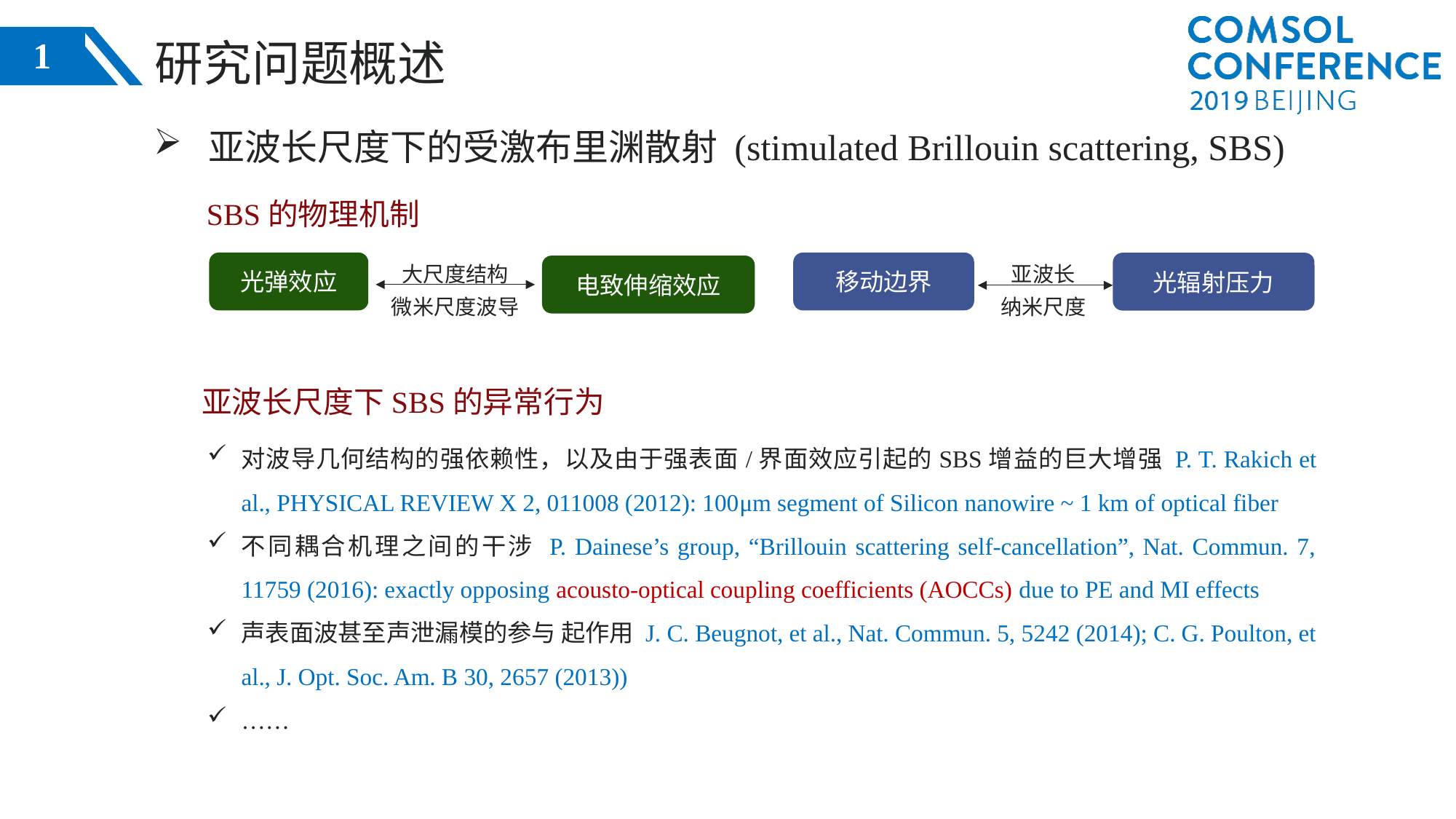

1
研究问题概述
亚波长尺度下的受激布里渊散射 (stimulated Brillouin scattering, SBS)
SBS的物理机制
亚波长
纳米尺度
大尺度结构
微米尺度波导
光弹效应
移动边界
光辐射压力
电致伸缩效应
亚波长尺度下SBS的异常行为
对波导几何结构的强依赖性，以及由于强表面/界面效应引起的SBS增益的巨大增强 P. T. Rakich et al., PHYSICAL REVIEW X 2, 011008 (2012): 100μm segment of Silicon nanowire ~ 1 km of optical fiber
不同耦合机理之间的干涉 P. Dainese’s group, “Brillouin scattering self-cancellation”, Nat. Commun. 7, 11759 (2016): exactly opposing acousto-optical coupling coefficients (AOCCs) due to PE and MI effects
声表面波甚至声泄漏模的参与 起作用 J. C. Beugnot, et al., Nat. Commun. 5, 5242 (2014); C. G. Poulton, et al., J. Opt. Soc. Am. B 30, 2657 (2013))
……